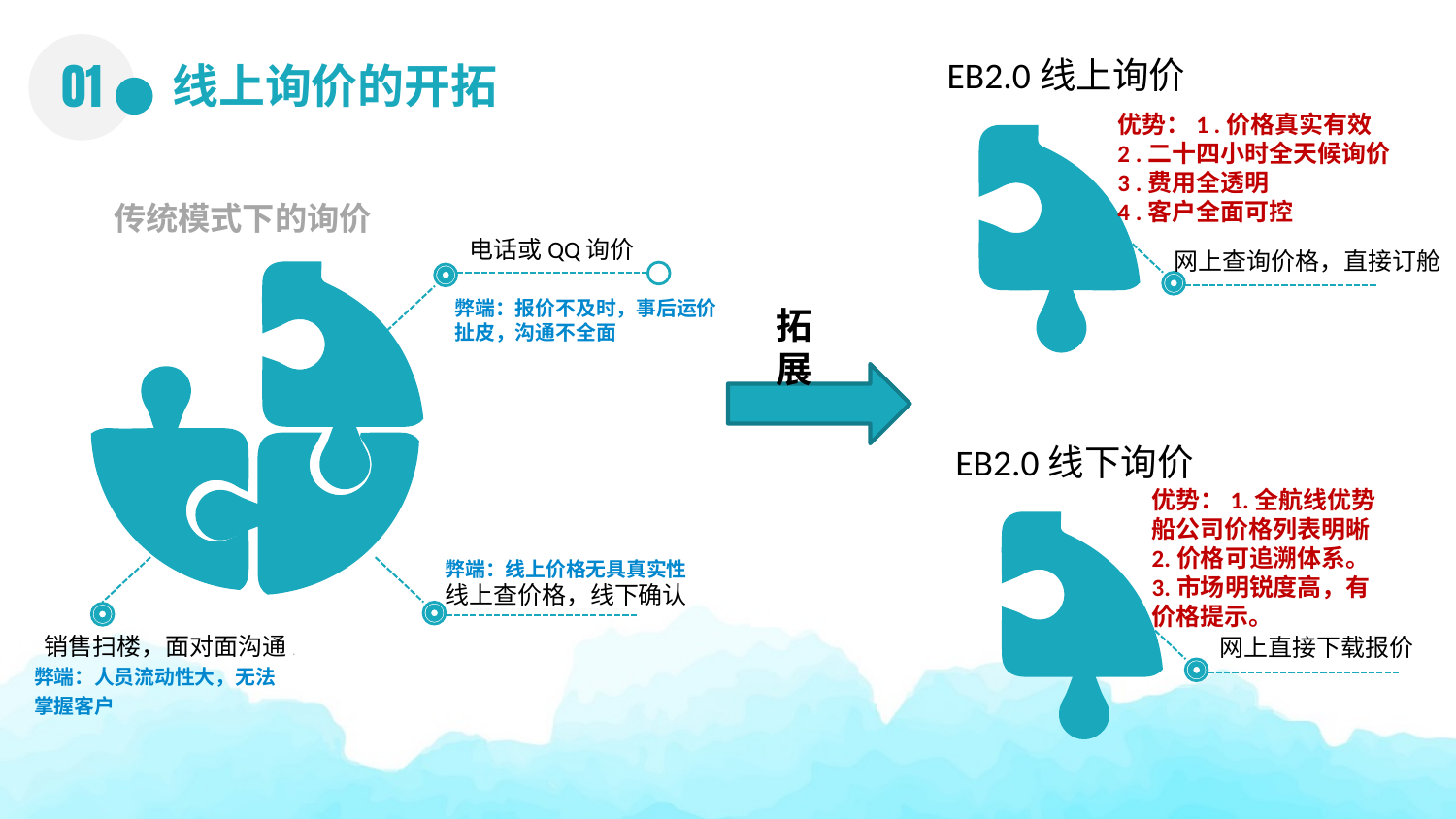

01

EB2.0线上询价
线上询价的开拓
优势：1 .价格真实有效
2 .二十四小时全天候询价
3 .费用全透明
4 .客户全面可控

传统模式下的询价
电话或QQ询价

网上查询价格，直接订舱

弊端：报价不及时，事后运价扯皮，沟通不全面
拓展

EB2.0线下询价

优势：1.全航线优势船公司价格列表明晰
2.价格可追溯体系。
3.市场明锐度高，有价格提示。

弊端：线上价格无具真实性
线上查价格，线下确认

网上直接下载报价
销售扫楼，面对面沟通.
弊端：人员流动性大，无法掌握客户